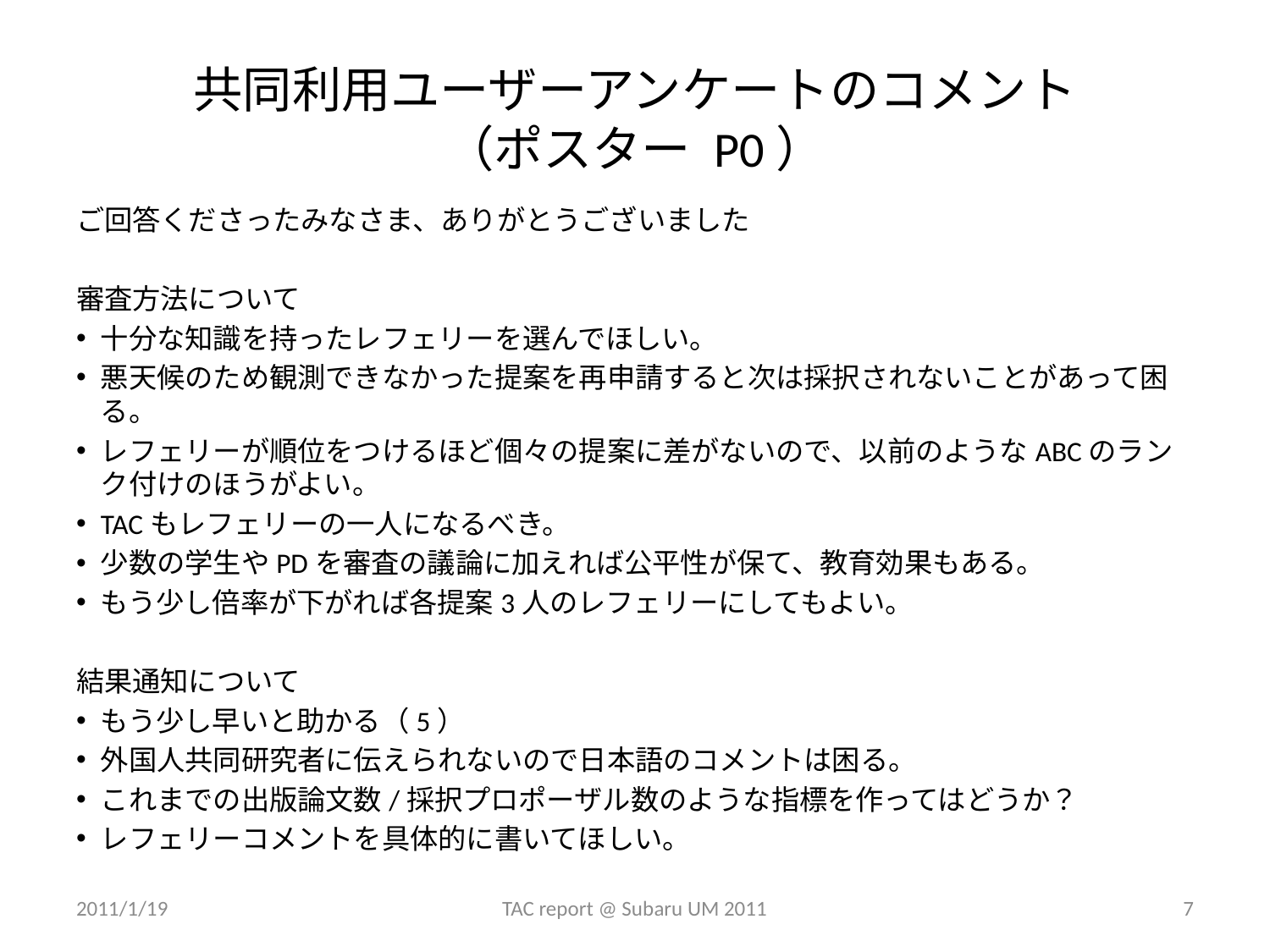

# 共同利用ユーザーアンケートのコメント （ポスター P0）
ご回答くださったみなさま、ありがとうございました

審査方法について
十分な知識を持ったレフェリーを選んでほしい。
悪天候のため観測できなかった提案を再申請すると次は採択されないことがあって困る。
レフェリーが順位をつけるほど個々の提案に差がないので、以前のようなABCのランク付けのほうがよい。
TACもレフェリーの一人になるべき。
少数の学生やPDを審査の議論に加えれば公平性が保て、教育効果もある。
もう少し倍率が下がれば各提案3人のレフェリーにしてもよい。

結果通知について
もう少し早いと助かる（5）
外国人共同研究者に伝えられないので日本語のコメントは困る。
これまでの出版論文数/採択プロポーザル数のような指標を作ってはどうか？
レフェリーコメントを具体的に書いてほしい。
2011/1/19
TAC report @ Subaru UM 2011
7